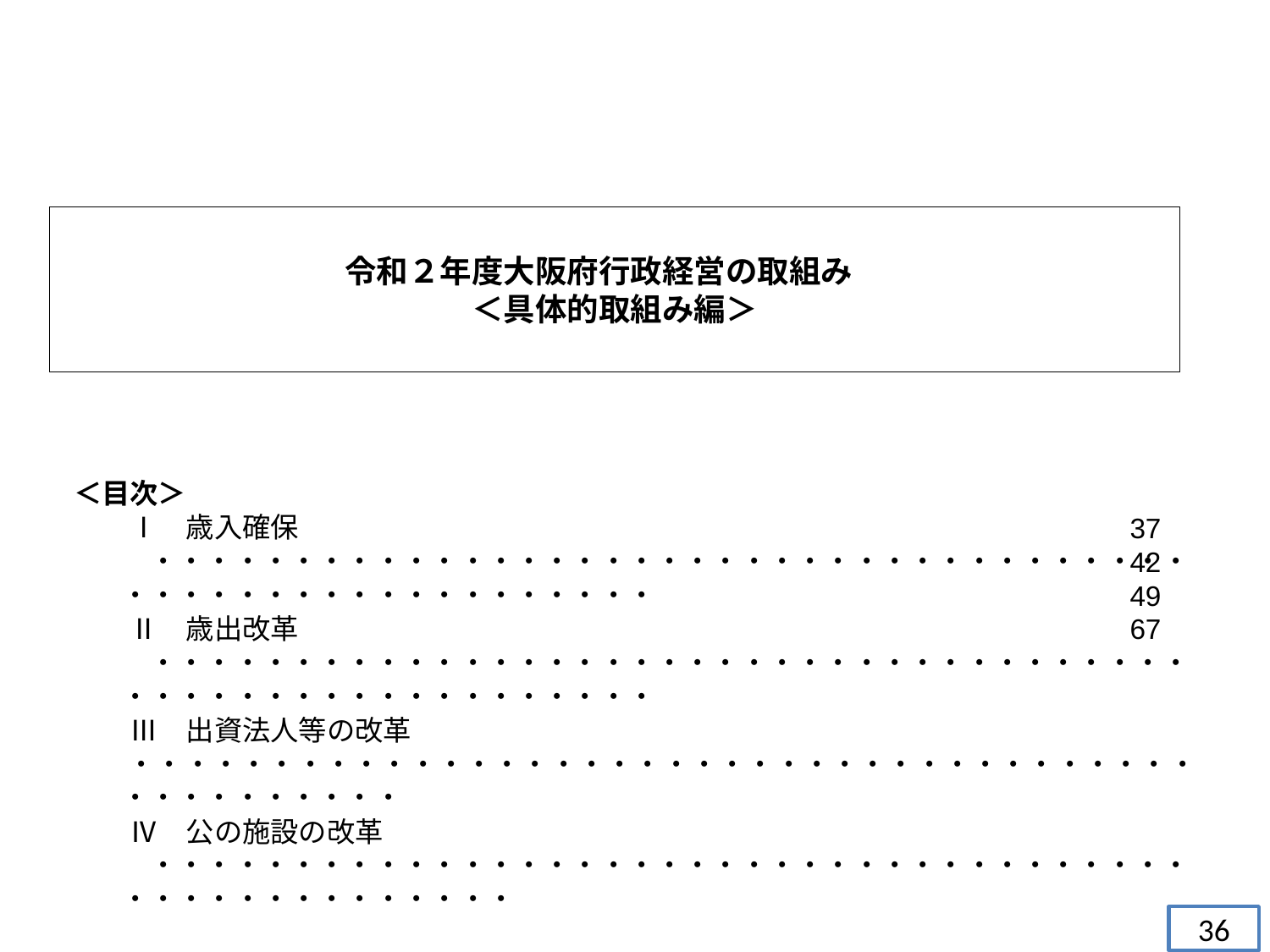

令和２年度大阪府行政経営の取組み
＜具体的取組み編＞

＜目次＞
　　Ⅰ　歳入確保　　・・・・・・・・・・・・・・・・・・・・・・・・・・・・・・・・・・・・・・・・・・・・・・・・・・・・・・・・
　　Ⅱ　歳出改革　　・・・・・・・・・・・・・・・・・・・・・・・・・・・・・・・・・・・・・・・・・・・・・・・・・・・・・・・・
　　Ⅲ　出資法人等の改革　　 ・・・・・・・・・・・・・・・・・・・・・・・・・・・・・・・・・・・・・・・・・・・・・・・・
　　Ⅳ　公の施設の改革　　・・・・・・・・・・・・・・・・・・・・・・・・・・・・・・・・・・・・・・・・・・・・・・・・・・・
37
42
49
67
36